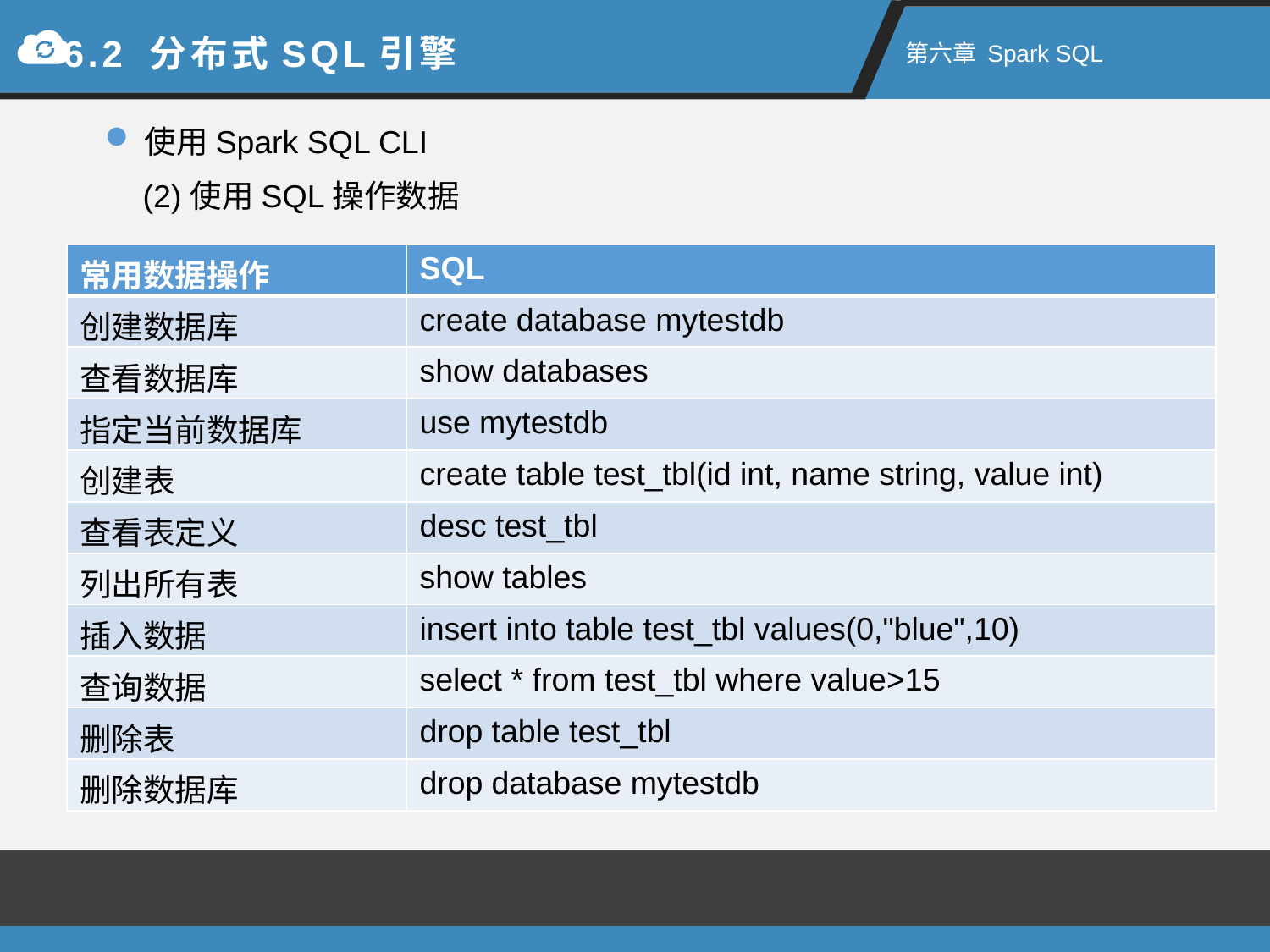

6.2 分布式SQL引擎

第六章 Spark SQL
使用Spark SQL CLI
使用SQL操作数据
| 常用数据操作 | SQL |
| --- | --- |
| 创建数据库 | create database mytestdb |
| 查看数据库 | show databases |
| 指定当前数据库 | use mytestdb |
| 创建表 | create table test\_tbl(id int, name string, value int) |
| 查看表定义 | desc test\_tbl |
| 列出所有表 | show tables |
| 插入数据 | insert into table test\_tbl values(0,"blue",10) |
| 查询数据 | select \* from test\_tbl where value>15 |
| 删除表 | drop table test\_tbl |
| 删除数据库 | drop database mytestdb |